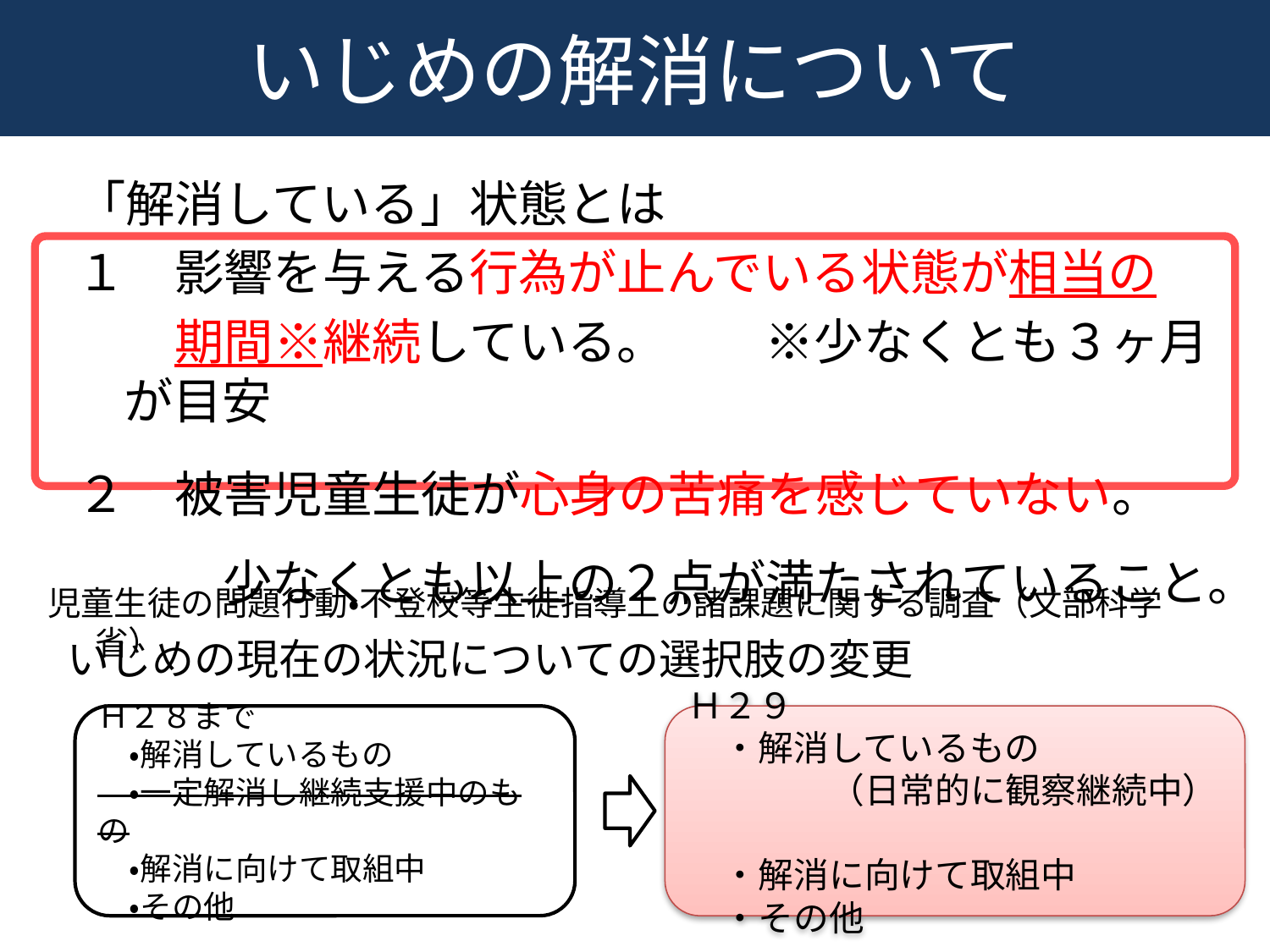

# いじめの解消について
「解消している」状態とは
１　影響を与える行為が止んでいる状態が相当の
　　期間※継続している。　　※少なくとも３ヶ月が目安

２　被害児童生徒が心身の苦痛を感じていない。

少なくとも以上の２点が満たされていること。

児童生徒の問題行動・不登校等生徒指導上の諸課題に関する調査（文部科学省）
いじめの現在の状況についての選択肢の変更
Ｈ２８まで
　・解消しているもの
　・一定解消し継続支援中のもの
　・解消に向けて取組中
　・その他
Ｈ２９
　・解消しているもの
　　　　（日常的に観察継続中）
　・解消に向けて取組中
　・その他